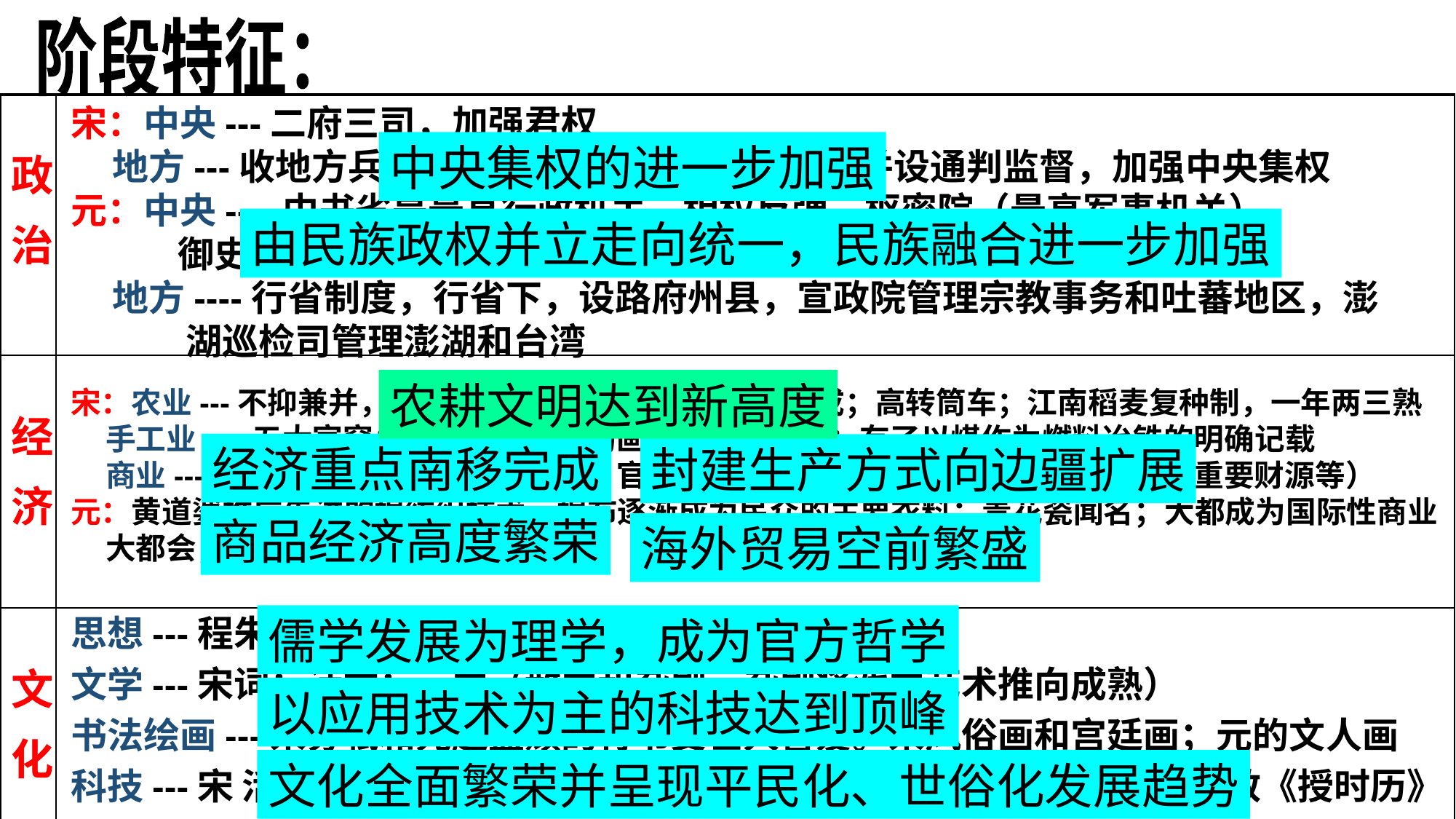

阶段特征：
| 政 治 |  |
| --- | --- |
| 经 济 |  |
| 文 化 |  |
宋：中央---二府三司，加强君权
    地方---收地方兵权和财权，文官任地方长官，并设通判监督，加强中央集权
元：中央----中书省是最高行政机关，相权反弹。枢密院（最高军事机关），
            御史台（最高监察机关）
    地方----行省制度，行省下，设路府州县，宣政院管理宗教事务和吐蕃地区，澎
             湖巡检司管理澎湖和台湾
中央集权的进一步加强
由民族政权并立走向统一，民族融合进一步加强
农耕文明达到新高度
宋：农业---不抑兼并，租佃关系发展；经济重心南移完成；高转筒车；江南稻麦复种制，一年两三熟
    手工业----五大官窑；织锦吸收了花鸟画中的写实风格；有了以煤作为燃料冶铁的明确记载
    商业----商业革命（时空限制被打破、官府不再直接监管、纸币出现、商税收入为重要财源等）
元：黄道婆推广先进的棉纺织技术，棉布逐渐成为民众的主要衣料；青花瓷闻名；大都成为国际性商业
    大都会；泉州是重要的对外贸易港口
经济重点南移完成
封建生产方式向边疆扩展
商品经济高度繁荣
海外贸易空前繁盛
思想---程朱理学；陆王心学
文学---宋词；话本；元曲（散曲和杂剧，杂剧将戏曲艺术推向成熟）
书法绘画---宋苏轼和元赵孟頫的行书受世人喜爱。宋风俗画和宫廷画；元的文人画
科技---宋 活字印刷书，指南针用于航海，军事上广泛使用火药；元郭守敬《授时历》
儒学发展为理学，成为官方哲学
以应用技术为主的科技达到顶峰
文化全面繁荣并呈现平民化、世俗化发展趋势